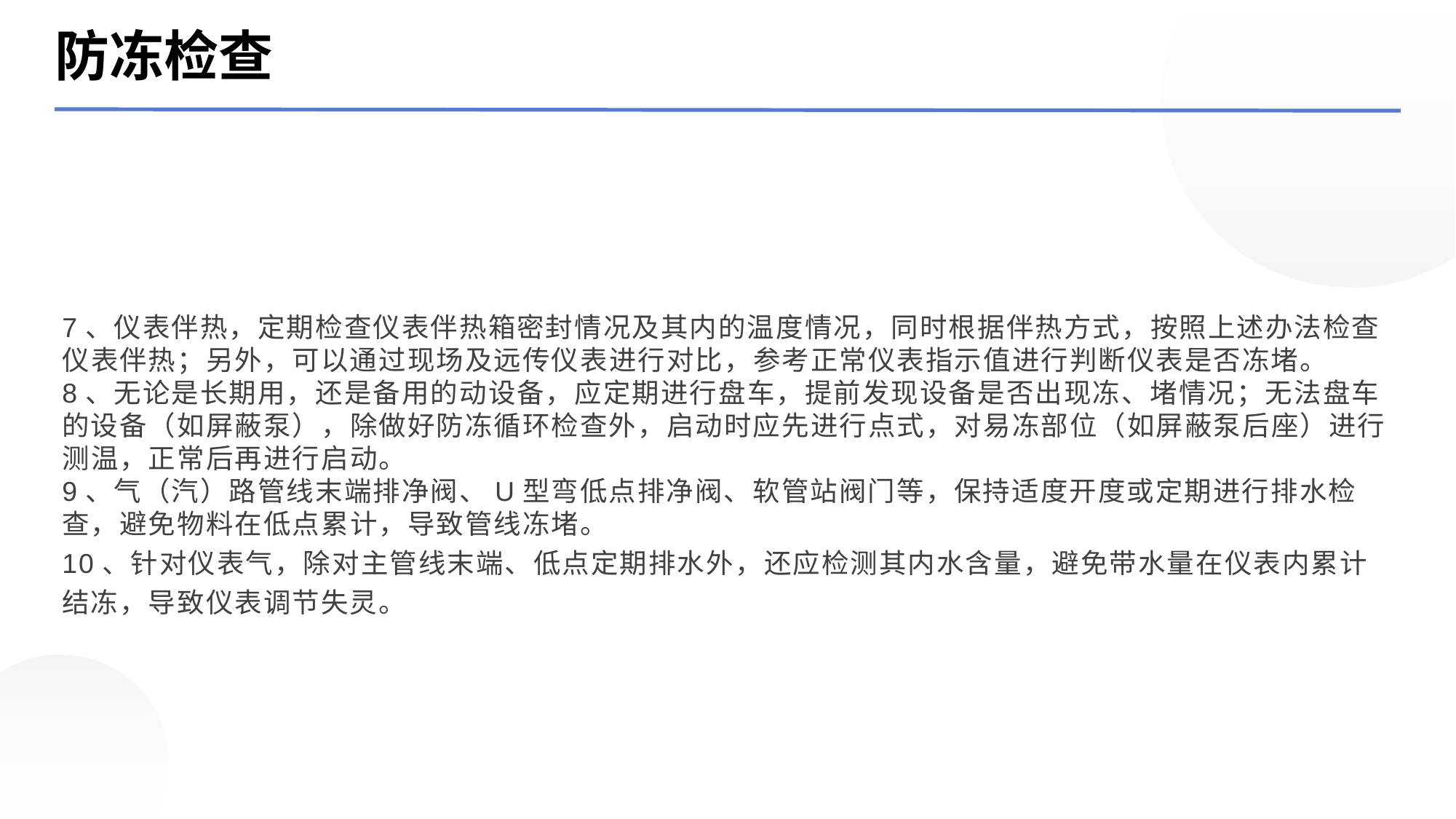

防冻检查
7、仪表伴热，定期检查仪表伴热箱密封情况及其内的温度情况，同时根据伴热方式，按照上述办法检查仪表伴热；另外，可以通过现场及远传仪表进行对比，参考正常仪表指示值进行判断仪表是否冻堵。
8、无论是长期用，还是备用的动设备，应定期进行盘车，提前发现设备是否出现冻、堵情况；无法盘车的设备（如屏蔽泵），除做好防冻循环检查外，启动时应先进行点式，对易冻部位（如屏蔽泵后座）进行测温，正常后再进行启动。
9、气（汽）路管线末端排净阀、U型弯低点排净阀、软管站阀门等，保持适度开度或定期进行排水检查，避免物料在低点累计，导致管线冻堵。
10、针对仪表气，除对主管线末端、低点定期排水外，还应检测其内水含量，避免带水量在仪表内累计结冻，导致仪表调节失灵。